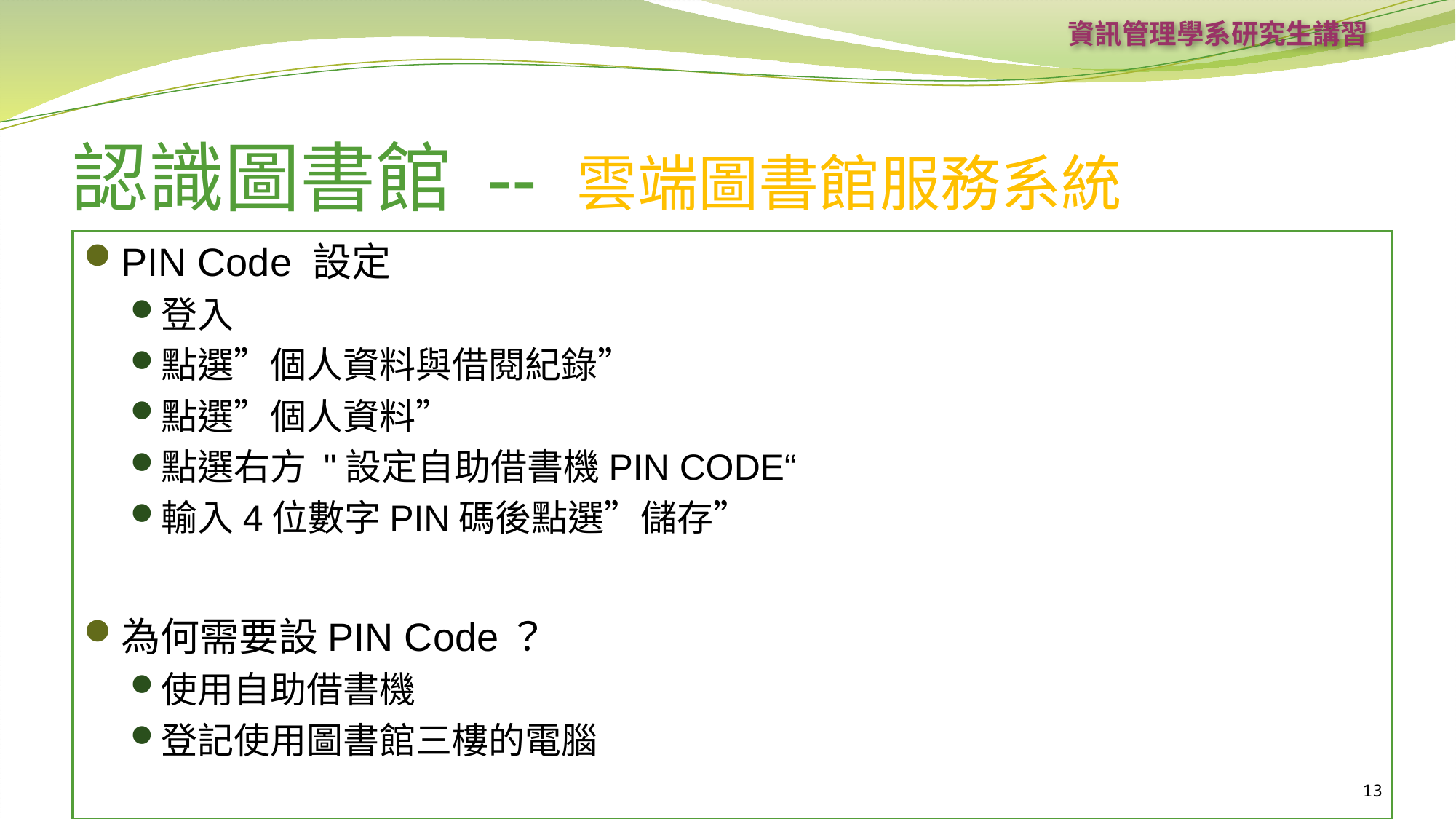

資訊管理學系研究生講習
# 認識圖書館 -- 雲端圖書館服務系統
PIN Code 設定
登入
點選”個人資料與借閱紀錄”
點選”個人資料”
點選右方 "設定自助借書機PIN CODE“
輸入4位數字PIN碼後點選”儲存”

為何需要設PIN Code？
使用自助借書機
登記使用圖書館三樓的電腦

13